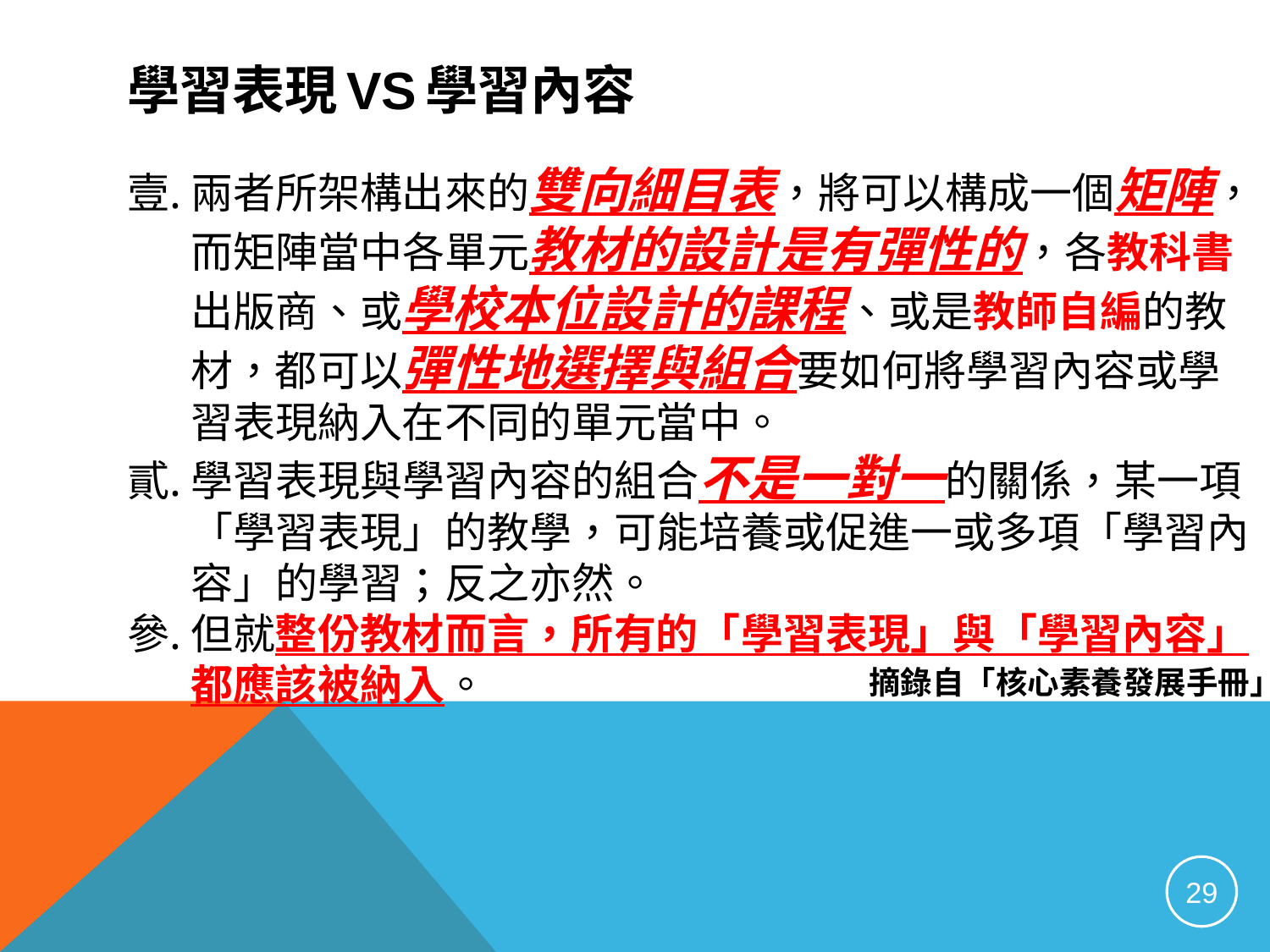

# 學習表現VS學習內容
兩者所架構出來的雙向細目表，將可以構成一個矩陣，而矩陣當中各單元教材的設計是有彈性的，各教科書出版商、或學校本位設計的課程、或是教師自編的教材，都可以彈性地選擇與組合要如何將學習內容或學習表現納入在不同的單元當中。
學習表現與學習內容的組合不是一對一的關係，某一項「學習表現」的教學，可能培養或促進一或多項「學習內容」的學習；反之亦然。
但就整份教材而言，所有的「學習表現」與「學習內容」都應該被納入。
摘錄自「核心素養發展手冊」
29